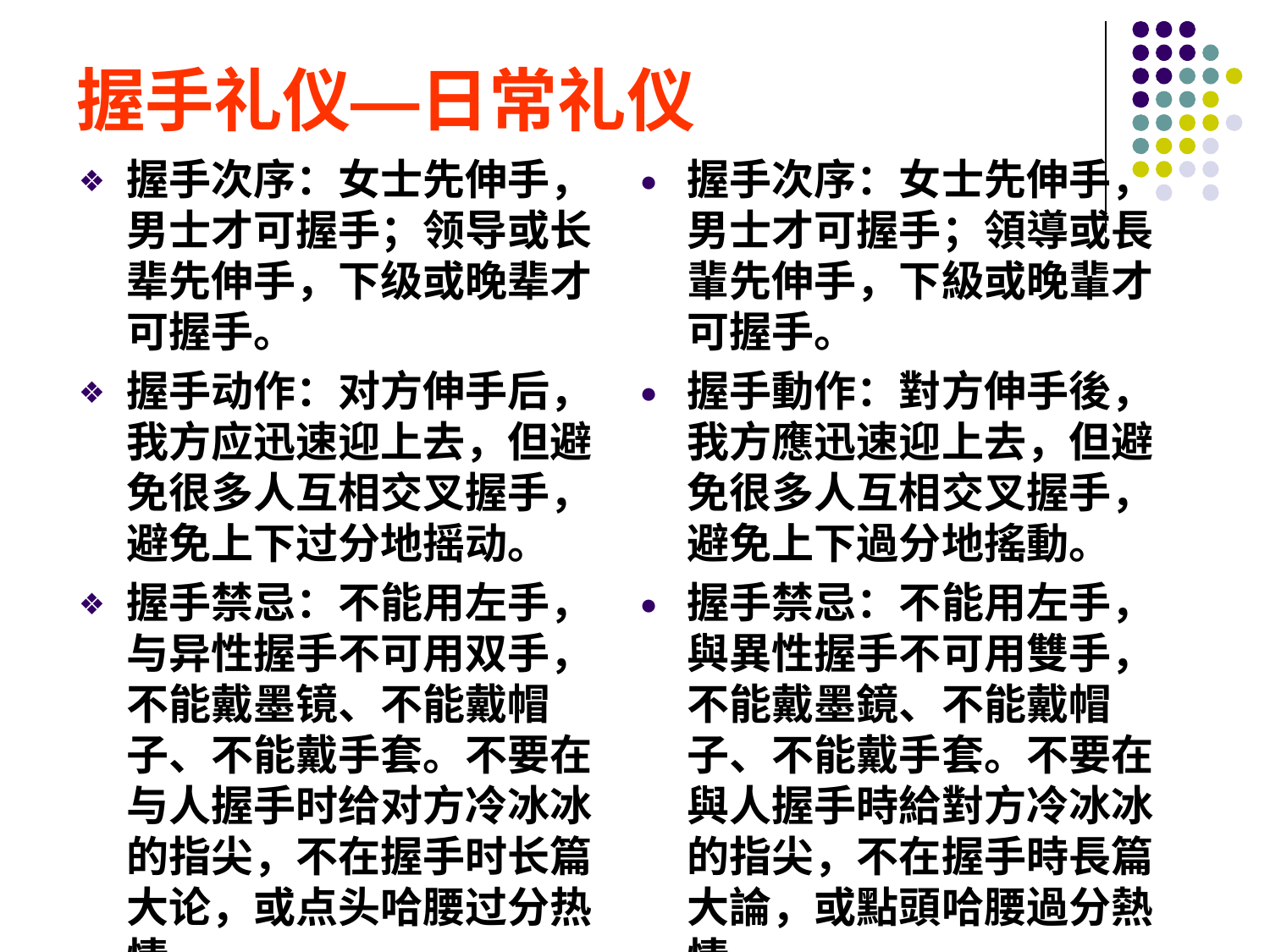

# 握手礼仪—日常礼仪
握手次序：女士先伸手，男士才可握手；领导或长辈先伸手，下级或晚辈才可握手。
握手动作：对方伸手后，我方应迅速迎上去，但避免很多人互相交叉握手，避免上下过分地摇动。
握手禁忌：不能用左手，与异性握手不可用双手，不能戴墨镜、不能戴帽子、不能戴手套。不要在与人握手时给对方冷冰冰的指尖，不在握手时长篇大论，或点头哈腰过分热情。

握手次序：女士先伸手，男士才可握手；領導或長輩先伸手，下級或晚輩才可握手。
握手動作：對方伸手後，我方應迅速迎上去，但避免很多人互相交叉握手，避免上下過分地搖動。
握手禁忌：不能用左手，與異性握手不可用雙手，不能戴墨鏡、不能戴帽子、不能戴手套。不要在與人握手時給對方冷冰冰的指尖，不在握手時長篇大論，或點頭哈腰過分熱情